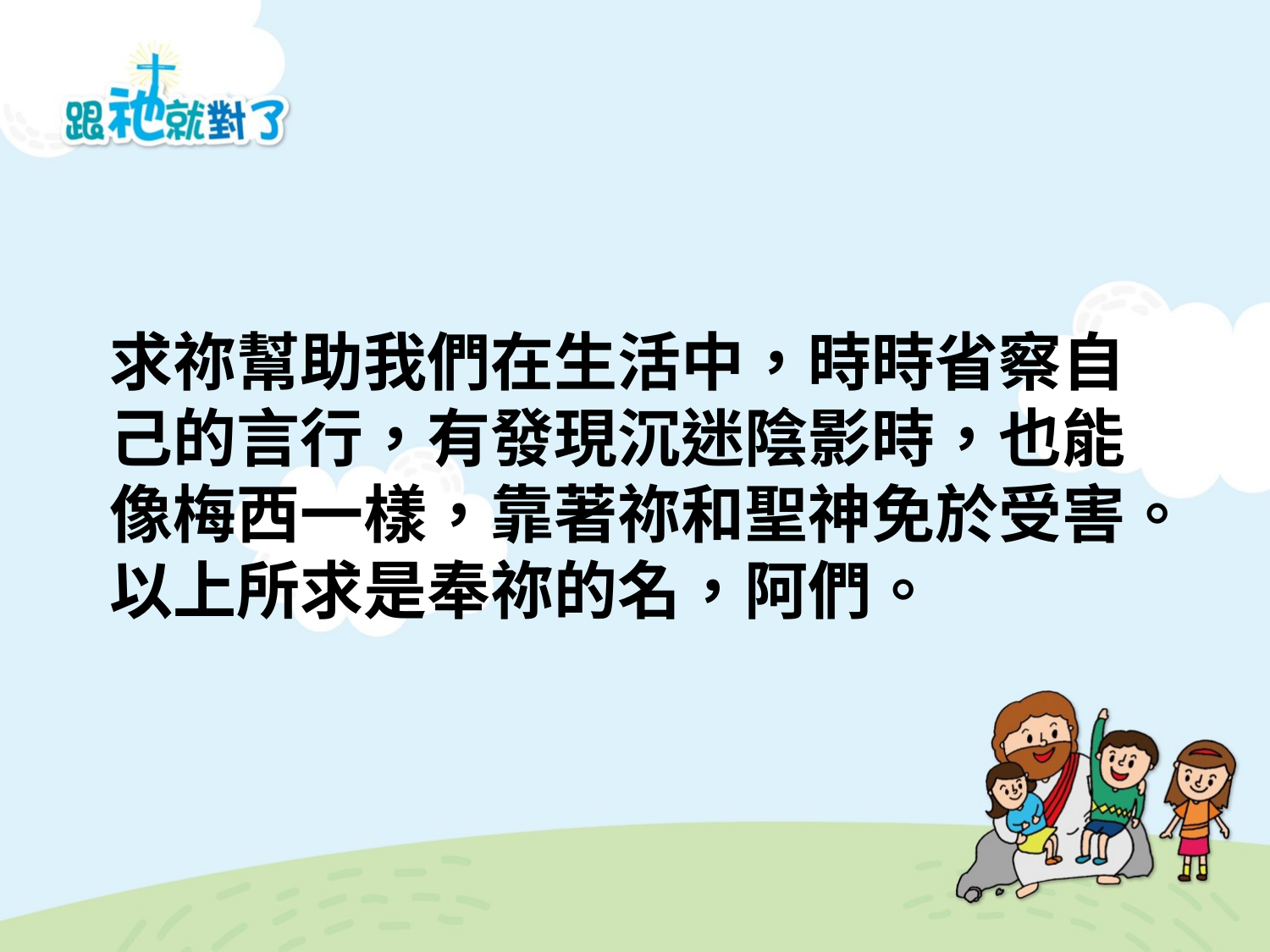

求祢幫助我們在生活中，時時省察自己的言行，有發現沉迷陰影時，也能像梅西一樣，靠著祢和聖神免於受害。以上所求是奉祢的名，阿們。